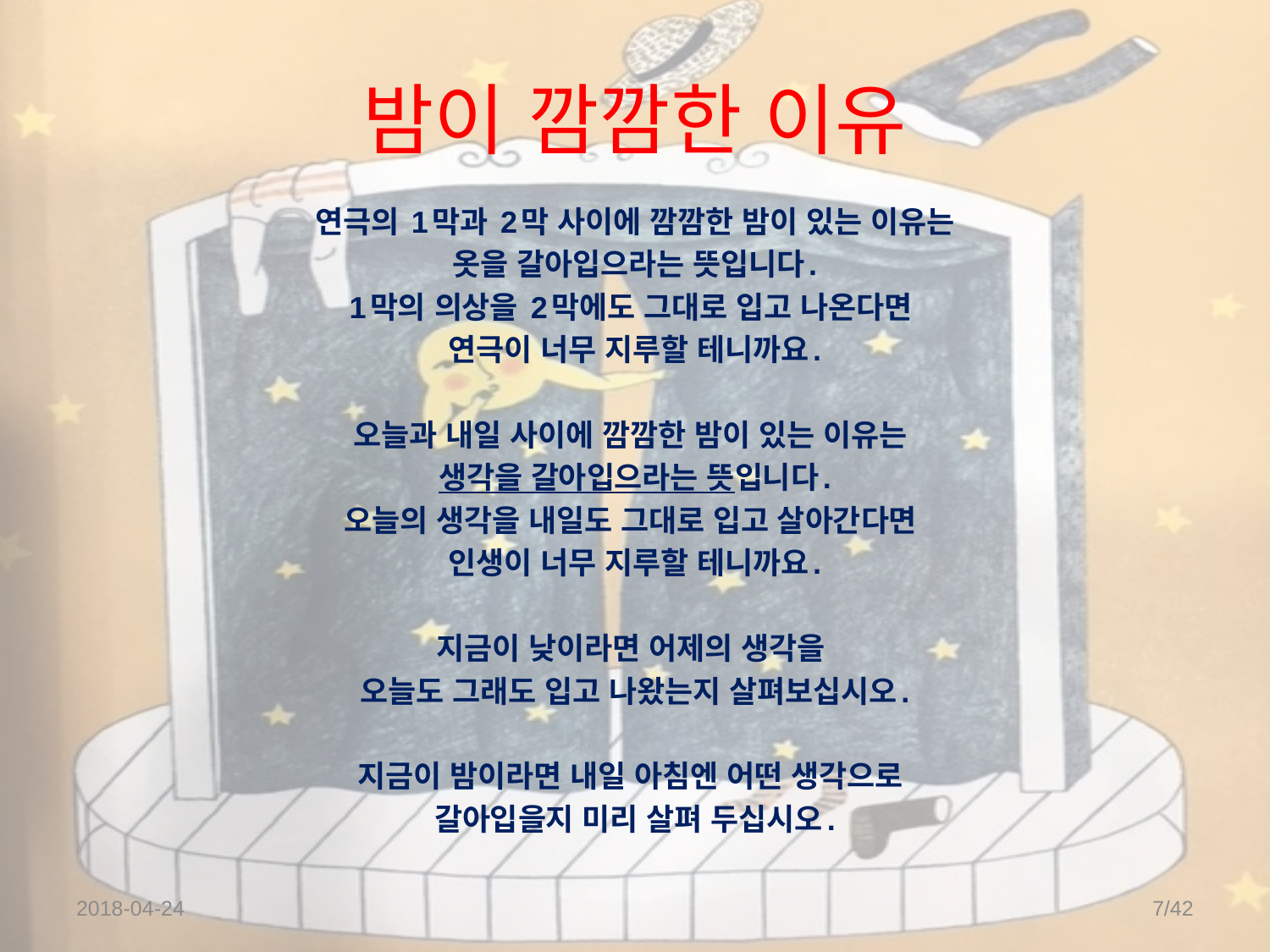

# 밤이 깜깜한 이유
연극의 1막과 2막 사이에 깜깜한 밤이 있는 이유는
옷을 갈아입으라는 뜻입니다.
1막의 의상을 2막에도 그대로 입고 나온다면
연극이 너무 지루할 테니까요.

오늘과 내일 사이에 깜깜한 밤이 있는 이유는
생각을 갈아입으라는 뜻입니다.
오늘의 생각을 내일도 그대로 입고 살아간다면
인생이 너무 지루할 테니까요.

지금이 낮이라면 어제의 생각을
오늘도 그래도 입고 나왔는지 살펴보십시오.

지금이 밤이라면 내일 아침엔 어떤 생각으로
갈아입을지 미리 살펴 두십시오.
2018-04-24
7/42